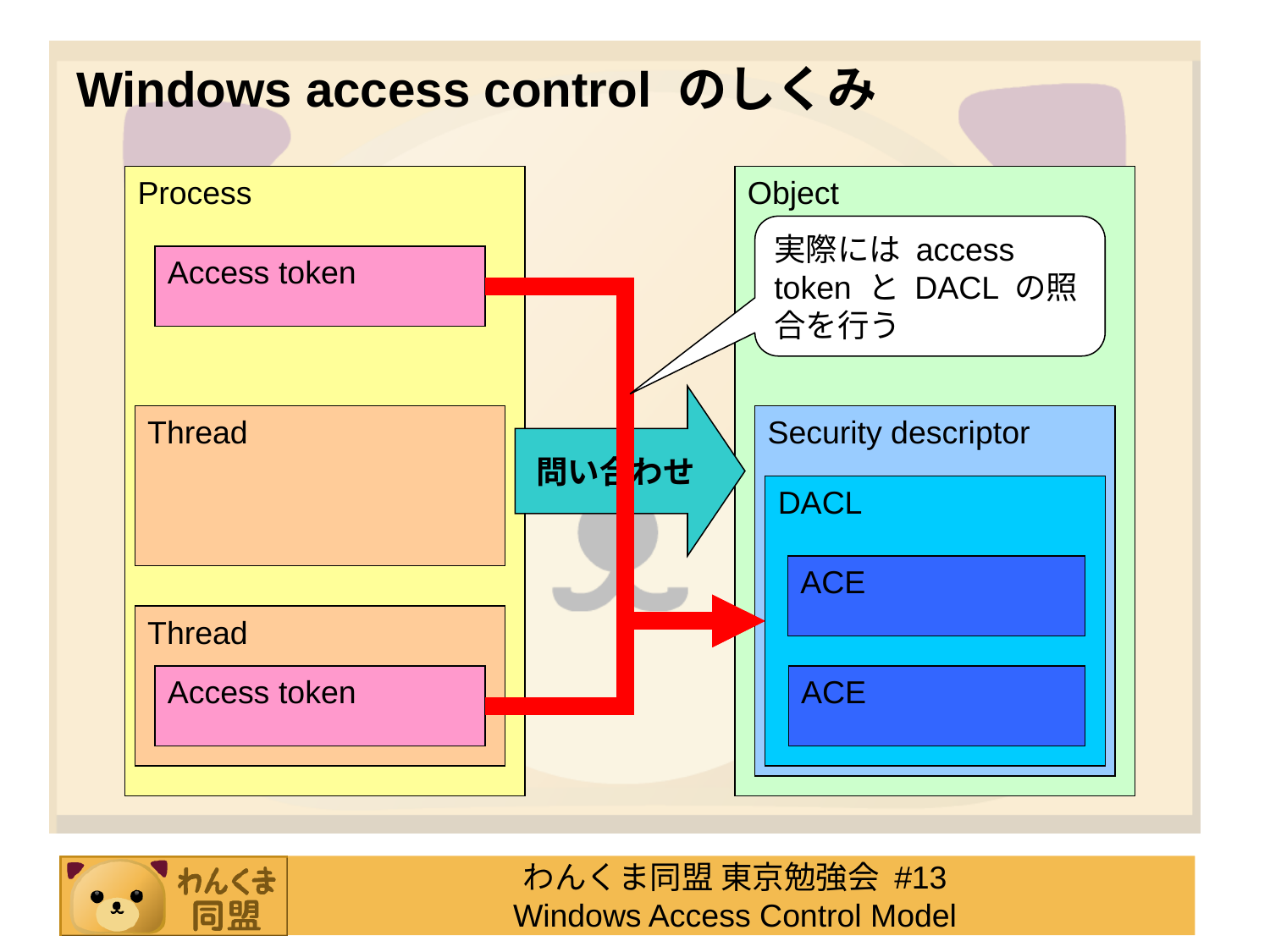

# Windows access control のしくみ

Process

Object
実際には access token と DACL の照合を行う

Access token
問い合わせ

Thread

Security descriptor

DACL

ACE

Thread

Access token

ACE